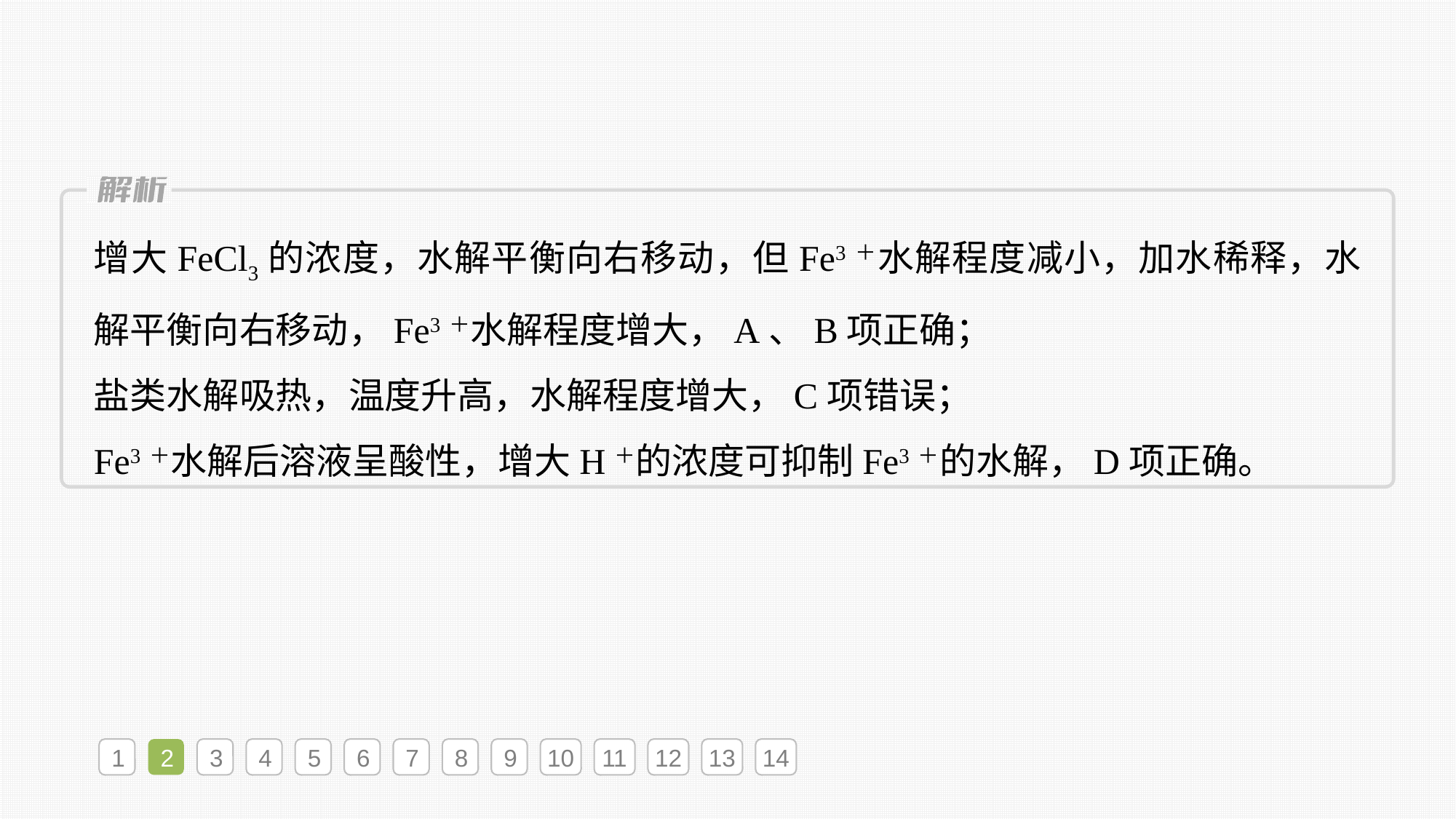

增大FeCl3的浓度，水解平衡向右移动，但Fe3＋水解程度减小，加水稀释，水解平衡向右移动，Fe3＋水解程度增大，A、B项正确；
盐类水解吸热，温度升高，水解程度增大，C项错误；
Fe3＋水解后溶液呈酸性，增大H＋的浓度可抑制Fe3＋的水解，D项正确。
1
2
3
4
5
6
7
8
9
10
11
12
13
14